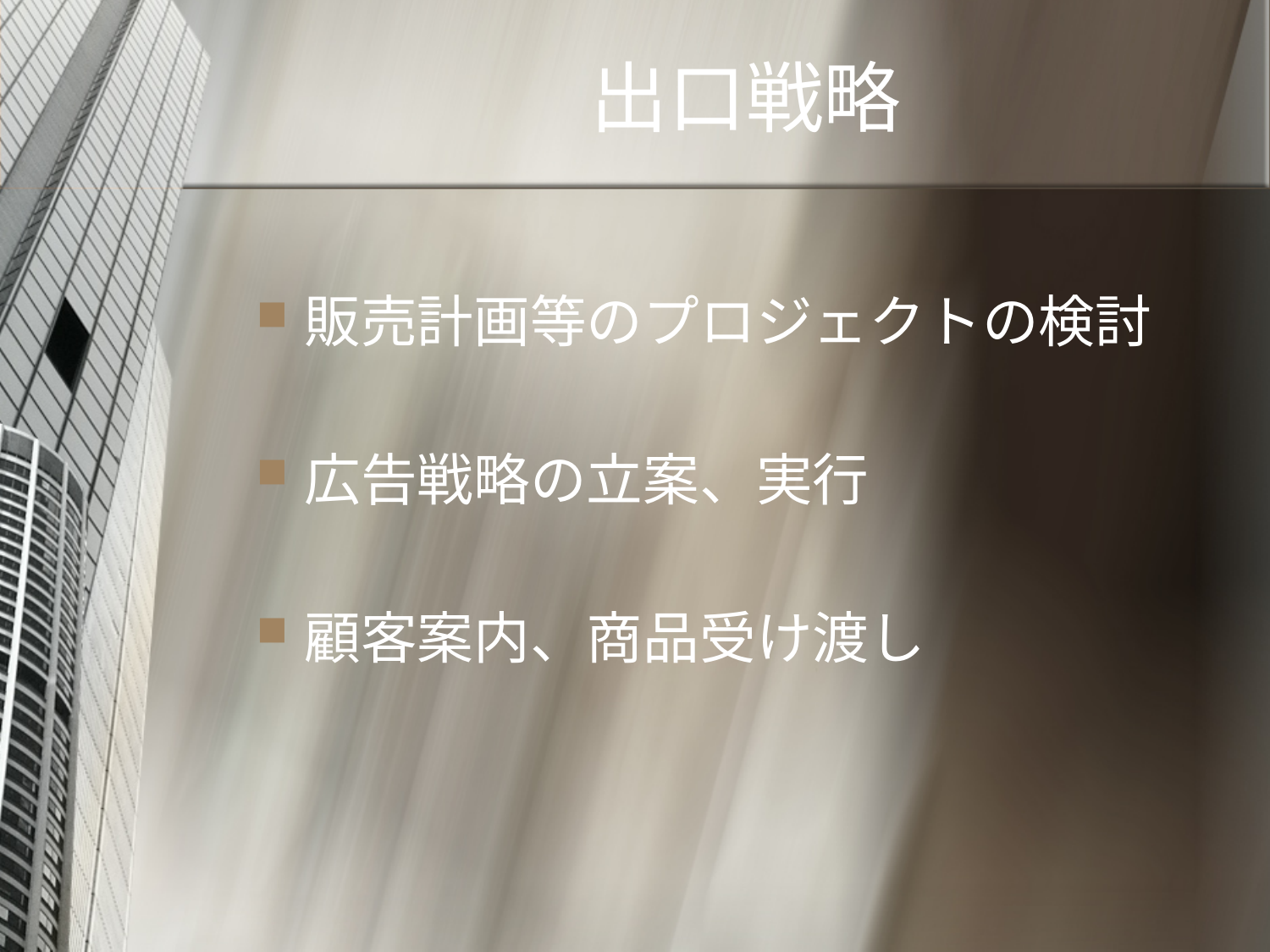

# 出口戦略

販売計画等のプロジェクトの検討

広告戦略の立案、実行

顧客案内、商品受け渡し